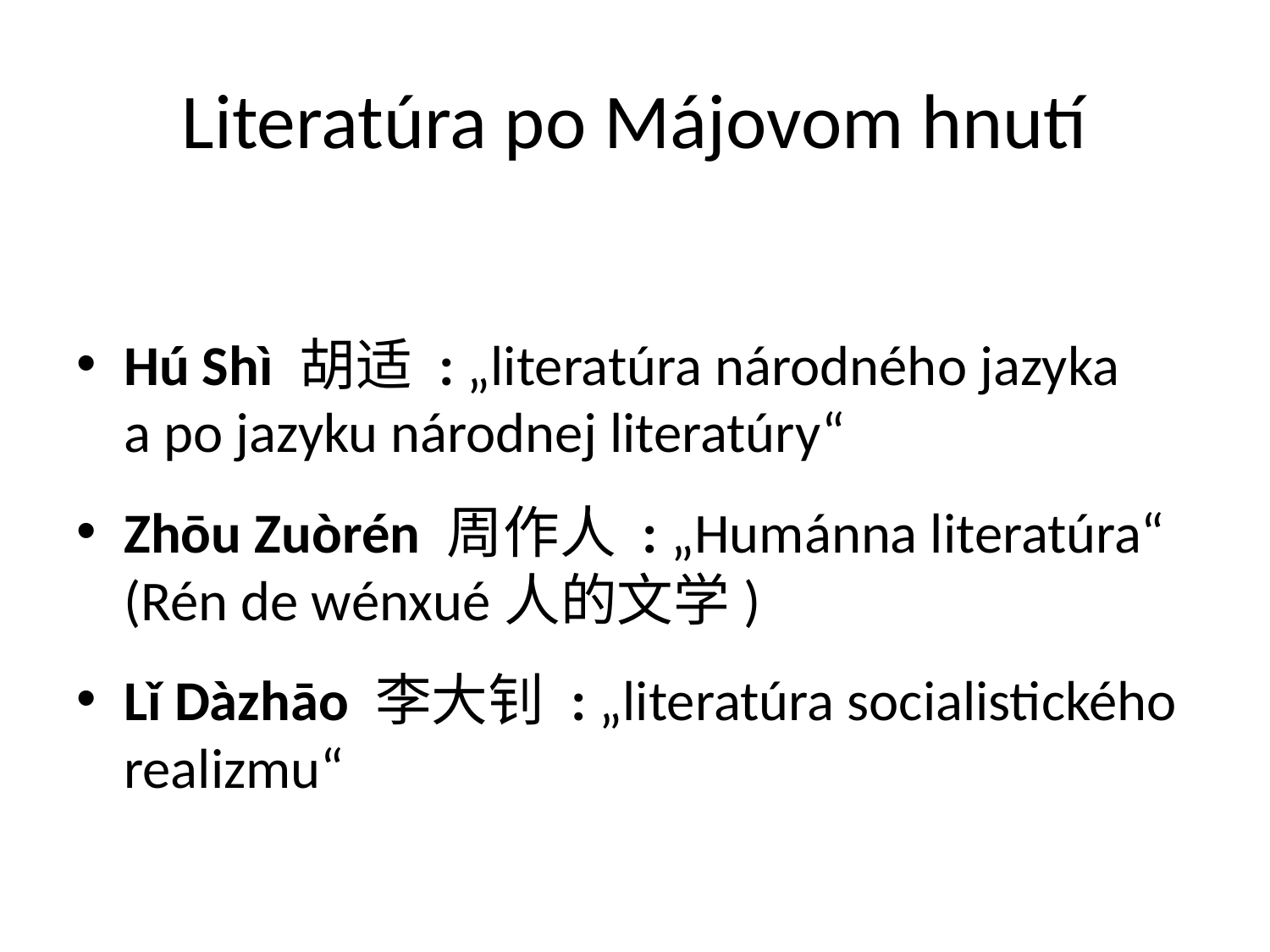

# Literatúra po Májovom hnutí

Hú Shì 胡适 : „literatúra národného jazyka a po jazyku národnej literatúry“
Zhōu Zuòrén 周作人 : „Humánna literatúra“ (Rén de wénxué人的文学)
Lǐ Dàzhāo 李大钊 : „literatúra socialistického realizmu“